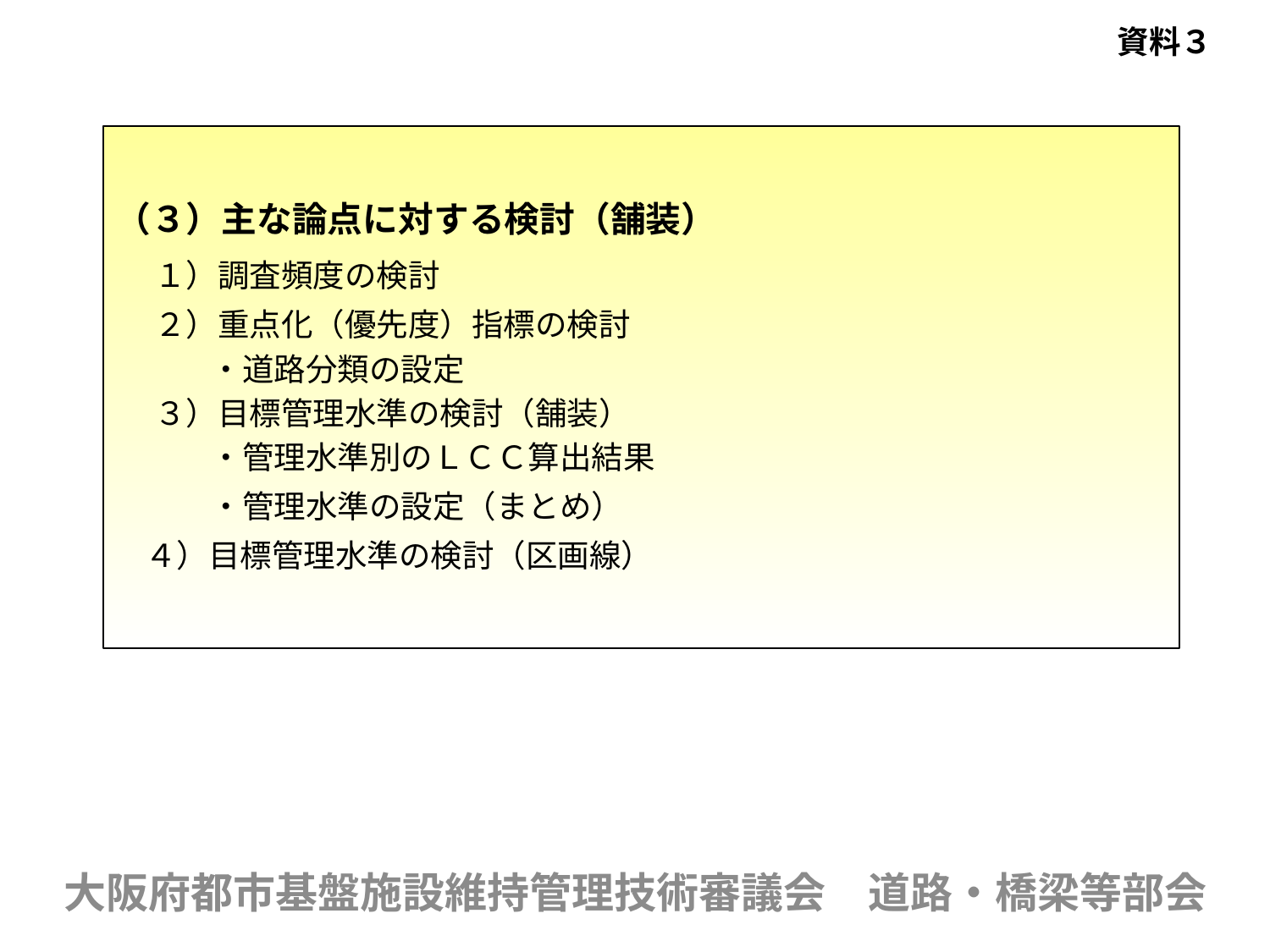

資料３
（３）主な論点に対する検討（舗装）
　 １）調査頻度の検討
　 ２）重点化（優先度）指標の検討
　　　・道路分類の設定
　 ３）目標管理水準の検討（舗装）
　　　・管理水準別のＬＣＣ算出結果
　　　・管理水準の設定（まとめ）
   ４）目標管理水準の検討（区画線）
大阪府都市基盤施設維持管理技術審議会　道路・橋梁等部会